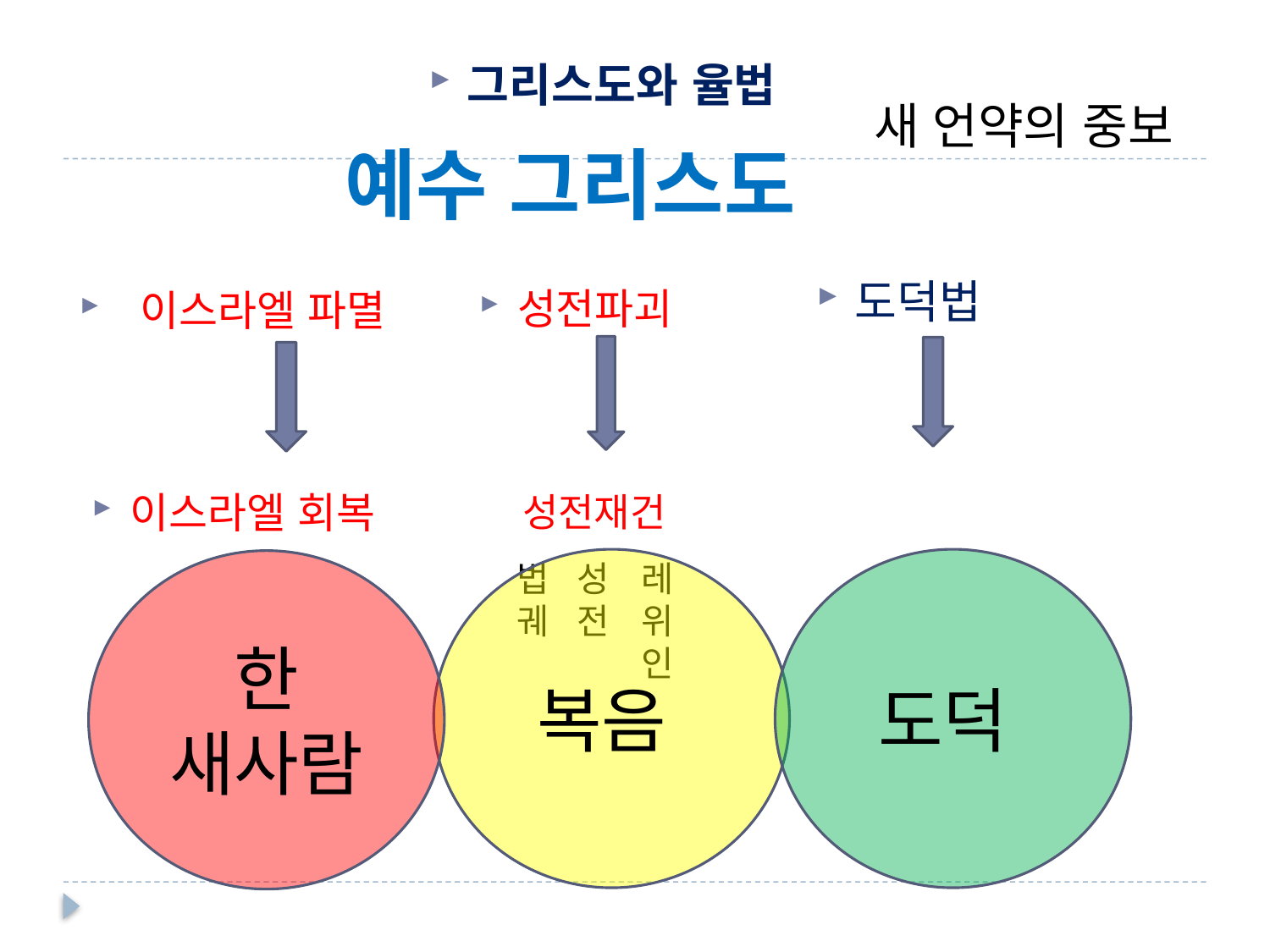

#
그리스도와 율법
새 언약의 중보
예수 그리스도
도덕법
성전파괴
 이스라엘 파멸

이스라엘 회복
성전재건
복음
도덕
한 새사람
법궤
성전
레위인